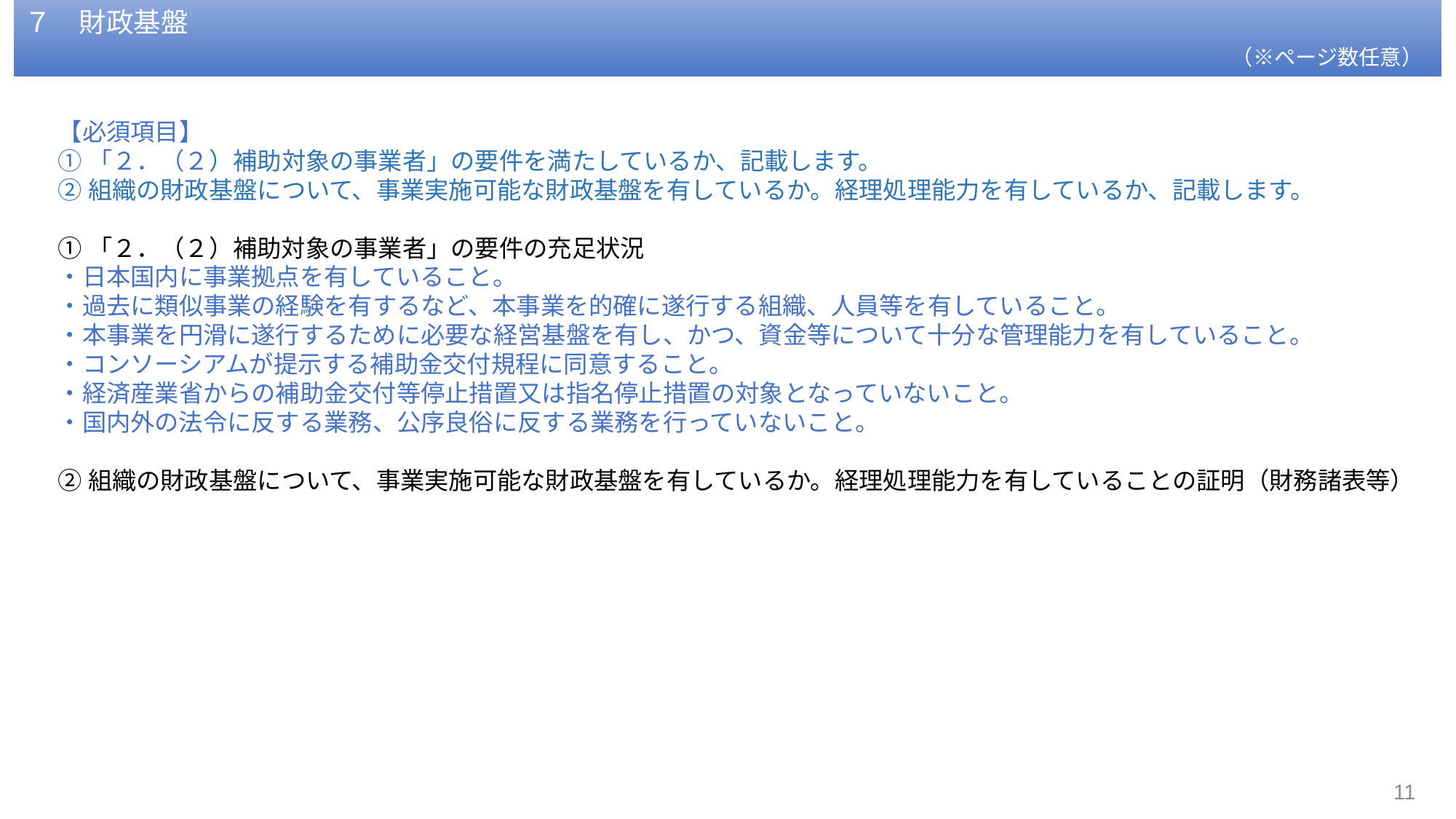

７　財政基盤

（※ページ数任意）
【必須項目】
①「２．（２）補助対象の事業者」の要件を満たしているか、記載します。
②組織の財政基盤について、事業実施可能な財政基盤を有しているか。経理処理能力を有しているか、記載します。

①「２．（２）補助対象の事業者」の要件の充足状況
・日本国内に事業拠点を有していること。
・過去に類似事業の経験を有するなど、本事業を的確に遂行する組織、人員等を有していること。
・本事業を円滑に遂行するために必要な経営基盤を有し、かつ、資金等について十分な管理能力を有していること。
・コンソーシアムが提示する補助金交付規程に同意すること。
・経済産業省からの補助金交付等停止措置又は指名停止措置の対象となっていないこと。
・国内外の法令に反する業務、公序良俗に反する業務を行っていないこと。

②組織の財政基盤について、事業実施可能な財政基盤を有しているか。経理処理能力を有していることの証明（財務諸表等）

11